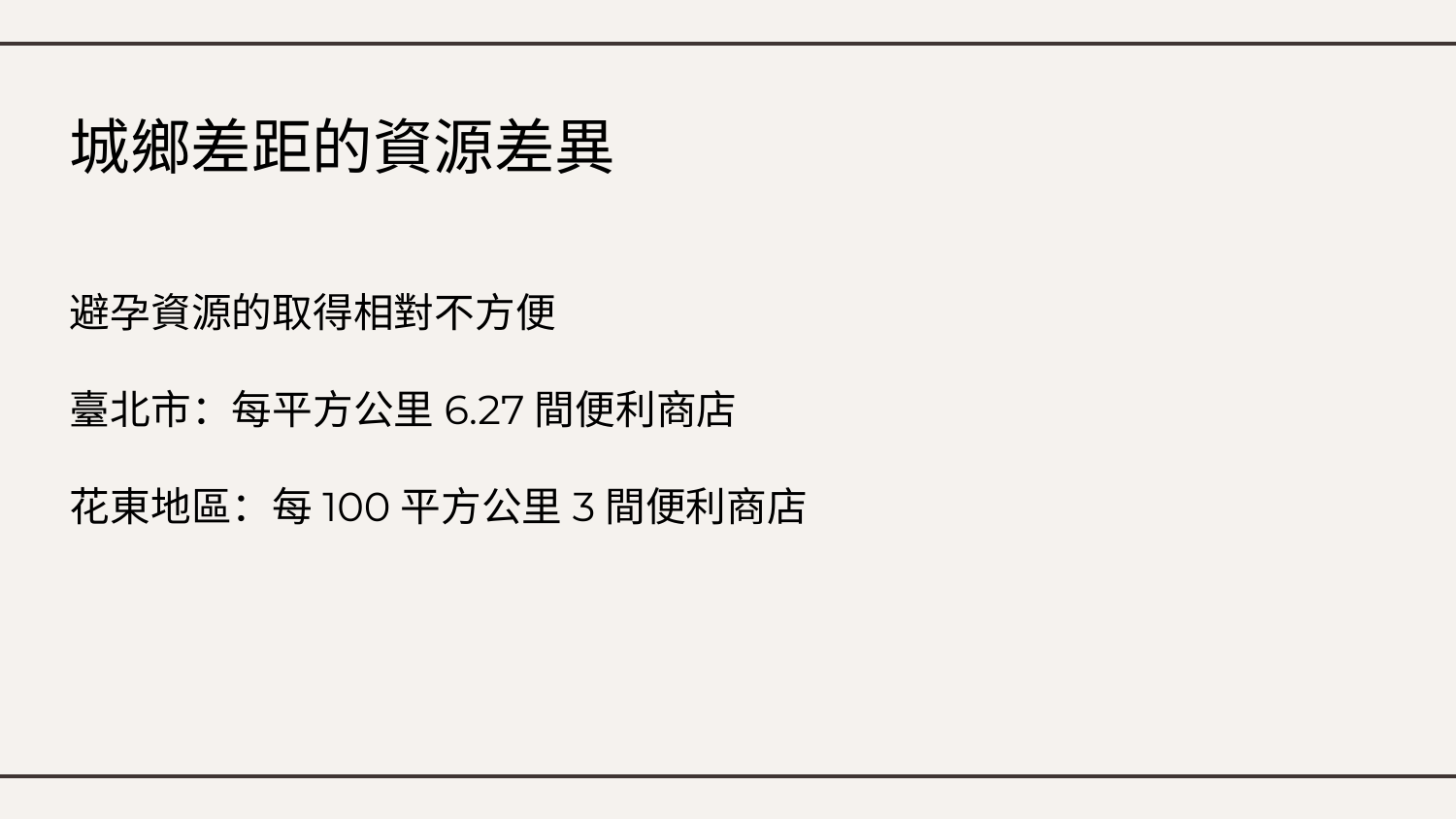

# 城鄉差距的資源差異
避孕資源的取得相對不方便

臺北市：每平方公里6.27間便利商店

花東地區：每100平方公里3間便利商店